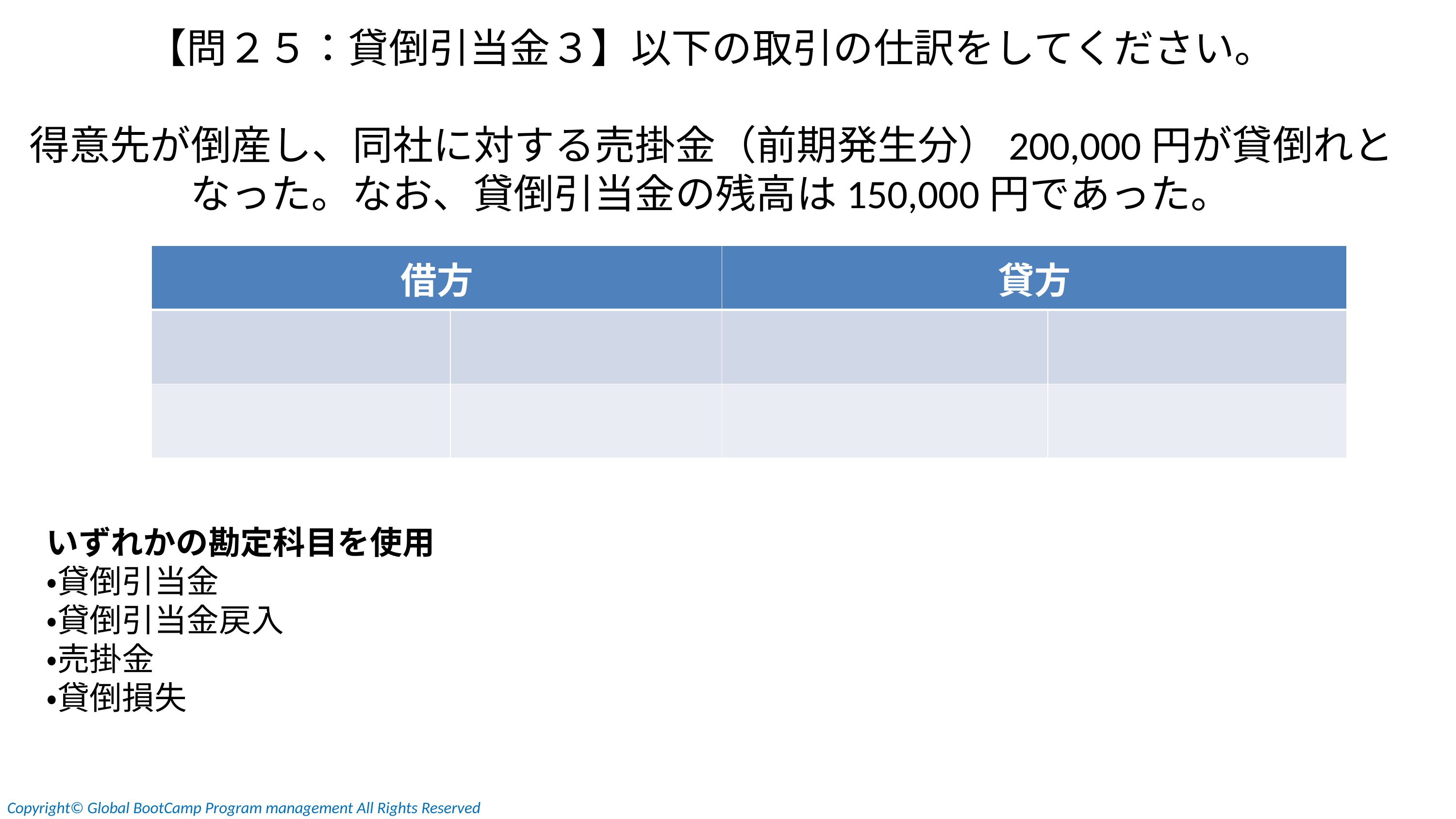

【問２５：貸倒引当金３】以下の取引の仕訳をしてください。

得意先が倒産し、同社に対する売掛金（前期発生分）200,000円が貸倒れとなった。なお、貸倒引当金の残高は150,000円であった。
| 借方 |  | 貸方 |  |
| --- | --- | --- | --- |
|  |  |  |  |
|  |  |  |  |
いずれかの勘定科目を使用
・貸倒引当金
・貸倒引当金戻入
・売掛金
・貸倒損失